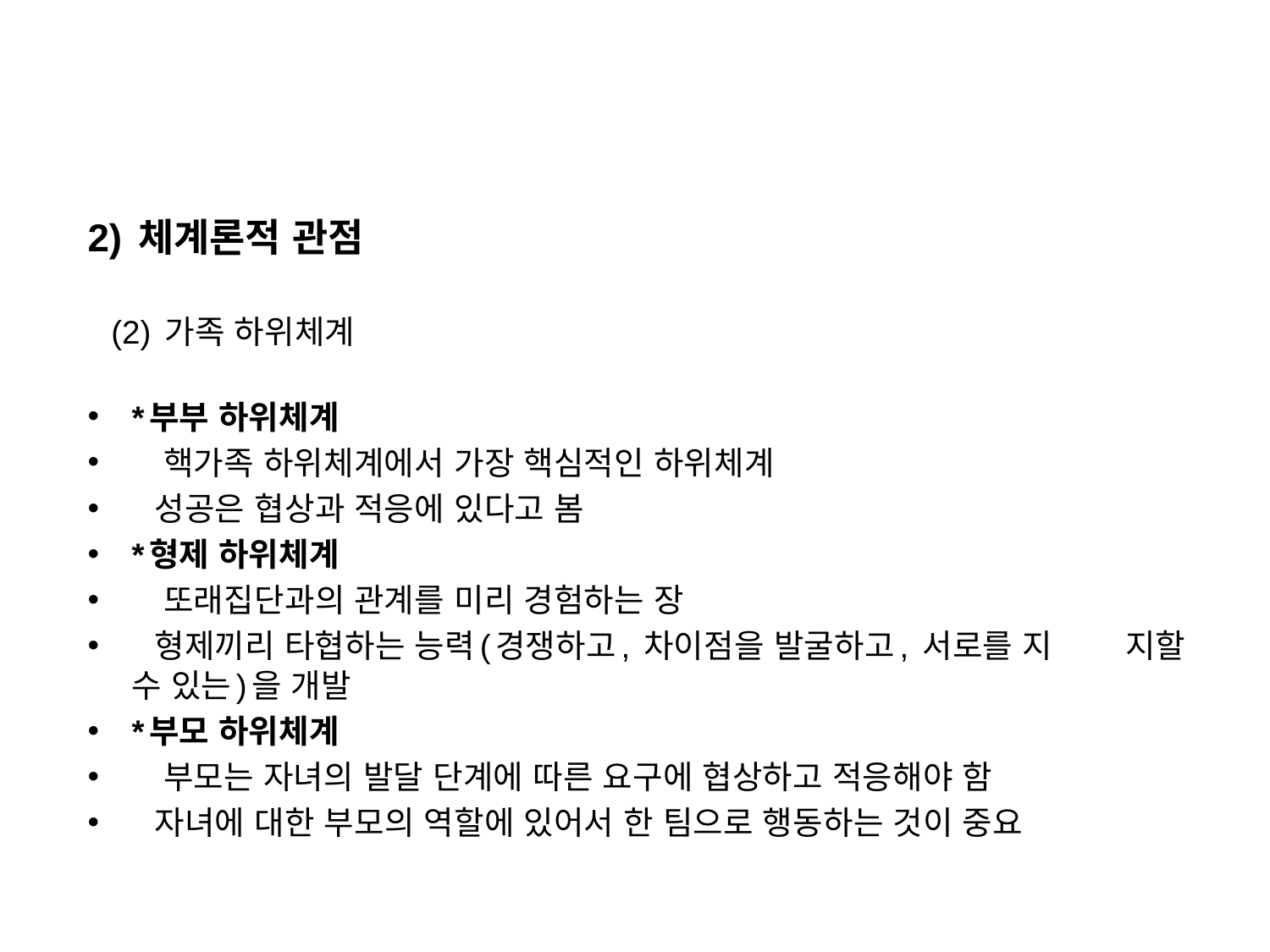

#
2) 체계론적 관점

(2) 가족 하위체계

*부부 하위체계
   핵가족 하위체계에서 가장 핵심적인 하위체계
  성공은 협상과 적응에 있다고 봄
*형제 하위체계
   또래집단과의 관계를 미리 경험하는 장
  형제끼리 타협하는 능력(경쟁하고, 차이점을 발굴하고, 서로를 지        지할 수 있는)을 개발
*부모 하위체계
   부모는 자녀의 발달 단계에 따른 요구에 협상하고 적응해야 함
  자녀에 대한 부모의 역할에 있어서 한 팀으로 행동하는 것이 중요